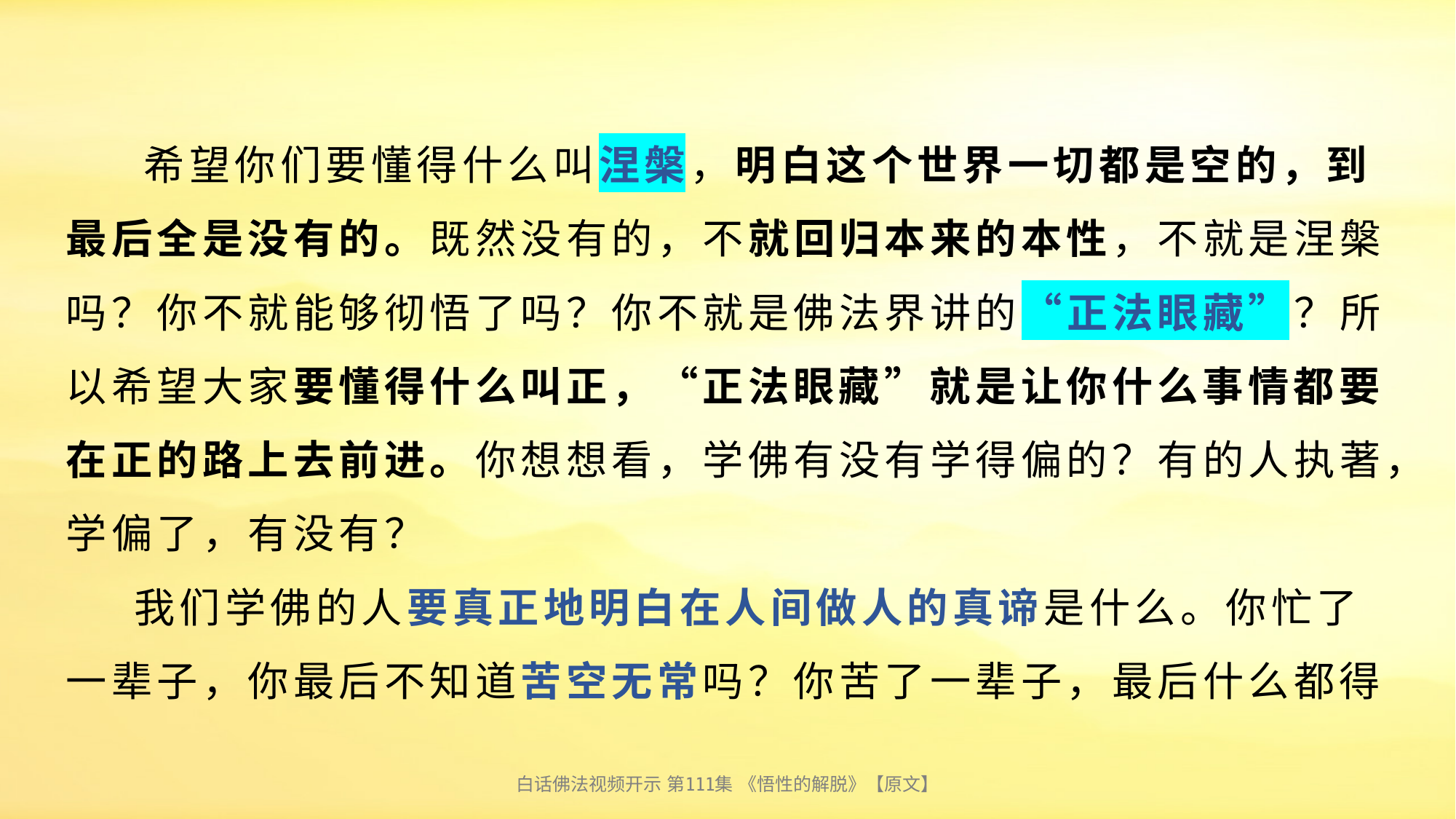

# 希望你们要懂得什么叫涅槃，明白这个世界一切都是空的，到最后全是没有的。既然没有的，不就回归本来的本性，不就是涅槃吗？你不就能够彻悟了吗？你不就是佛法界讲的“正法眼藏”？所以希望大家要懂得什么叫正，“正法眼藏”就是让你什么事情都要在正的路上去前进。你想想看，学佛有没有学得偏的？有的人执著，学偏了，有没有？ 我们学佛的人要真正地明白在人间做人的真谛是什么。你忙了一辈子，你最后不知道苦空无常吗？你苦了一辈子，最后什么都得
白话佛法视频开示 第111集 《悟性的解脱》【原文】